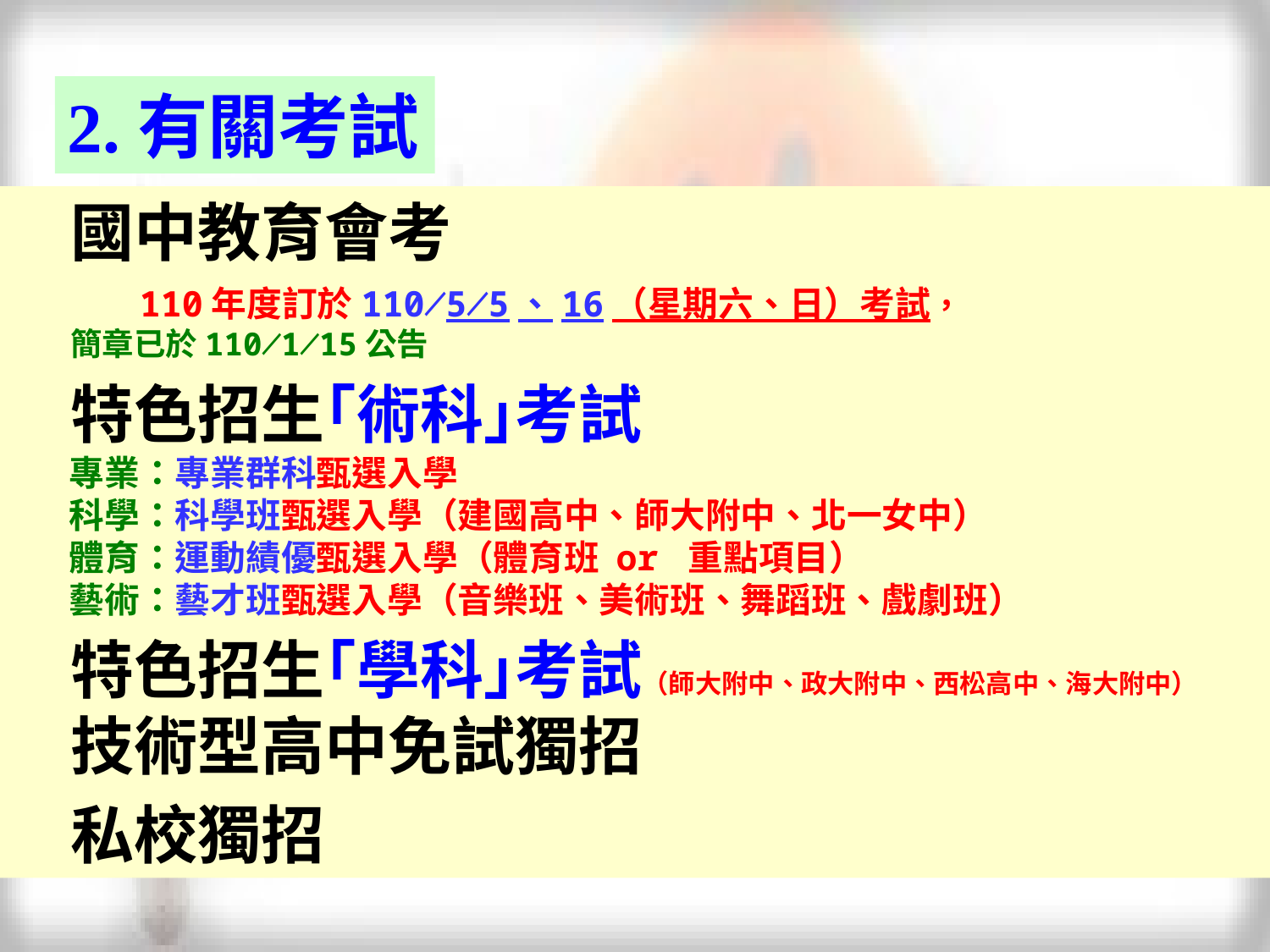

2.有關考試

   國中教育會考
      110年度訂於110╱5╱5、16（星期六、日）考試，
       簡章已於110╱1╱15公告
   特色招生｢術科｣考試
      專業：專業群科甄選入學
      科學：科學班甄選入學（建國高中、師大附中、北一女中）
      體育：運動績優甄選入學（體育班 or 重點項目）
      藝術：藝才班甄選入學（音樂班、美術班、舞蹈班、戲劇班）
   特色招生｢學科｣考試（師大附中、政大附中、西松高中、海大附中）
   技術型高中免試獨招
   私校獨招